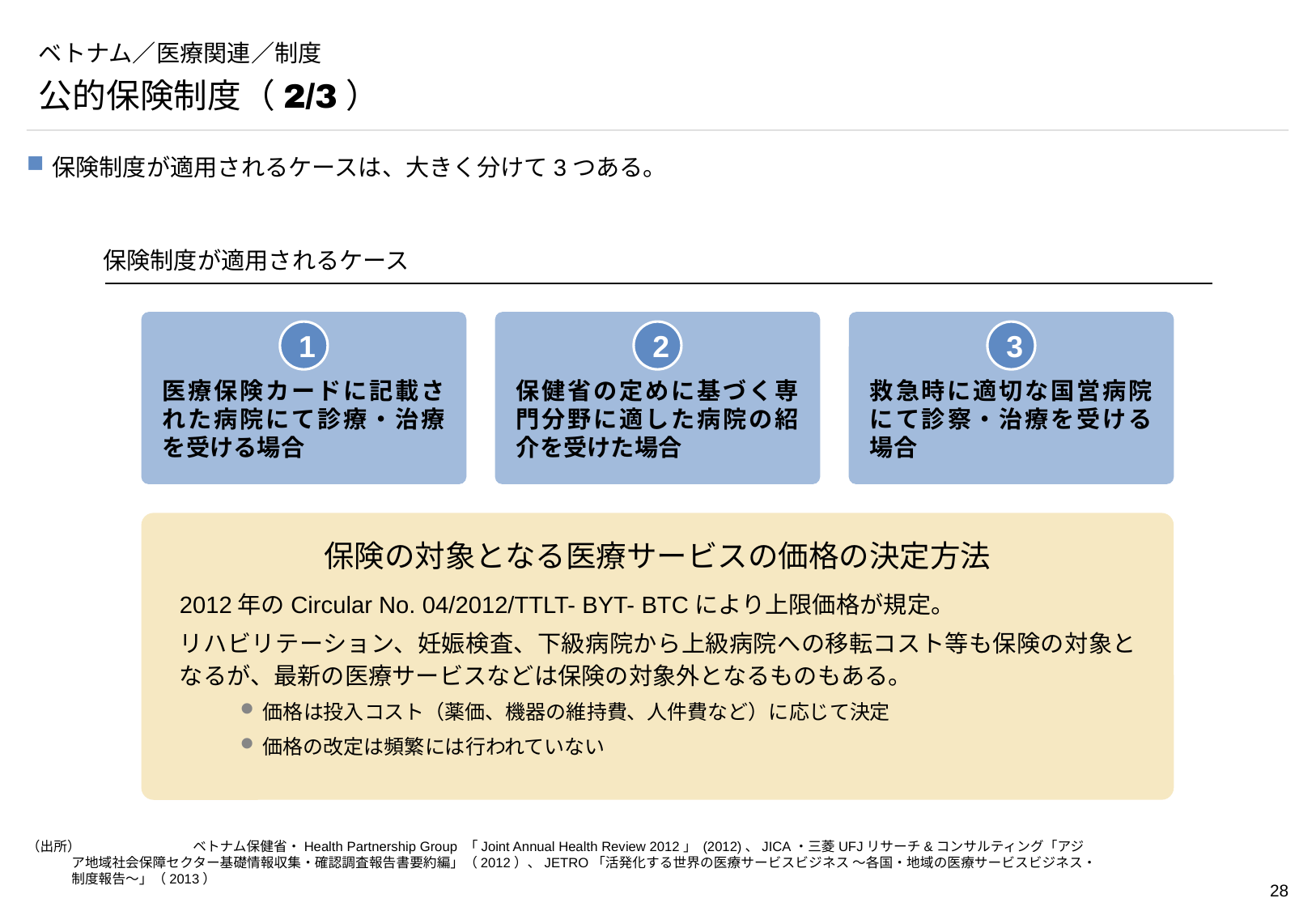

# ベトナム／医療関連／制度
公的保険制度（2/3）
保険制度が適用されるケースは、大きく分けて3つある。
保険制度が適用されるケース
医療保険カードに記載された病院にて診療・治療を受ける場合
保健省の定めに基づく専門分野に適した病院の紹介を受けた場合
救急時に適切な国営病院にて診察・治療を受ける場合
1
2
3

保険の対象となる医療サービスの価格の決定方法
2012年のCircular No. 04/2012/TTLT- BYT- BTCにより上限価格が規定。
リハビリテーション、妊娠検査、下級病院から上級病院への移転コスト等も保険の対象となるが、最新の医療サービスなどは保険の対象外となるものもある。
価格は投入コスト（薬価、機器の維持費、人件費など）に応じて決定
価格の改定は頻繁には行われていない
（出所） 	ベトナム保健省・Health Partnership Group 「Joint Annual Health Review 2012」 (2012)、JICA・三菱UFJリサーチ&コンサルティング「アジア地域社会保障セクター基礎情報収集・確認調査報告書要約編」（2012）、JETRO「活発化する世界の医療サービスビジネス ～各国・地域の医療サービスビジネス・制度報告～」（2013）